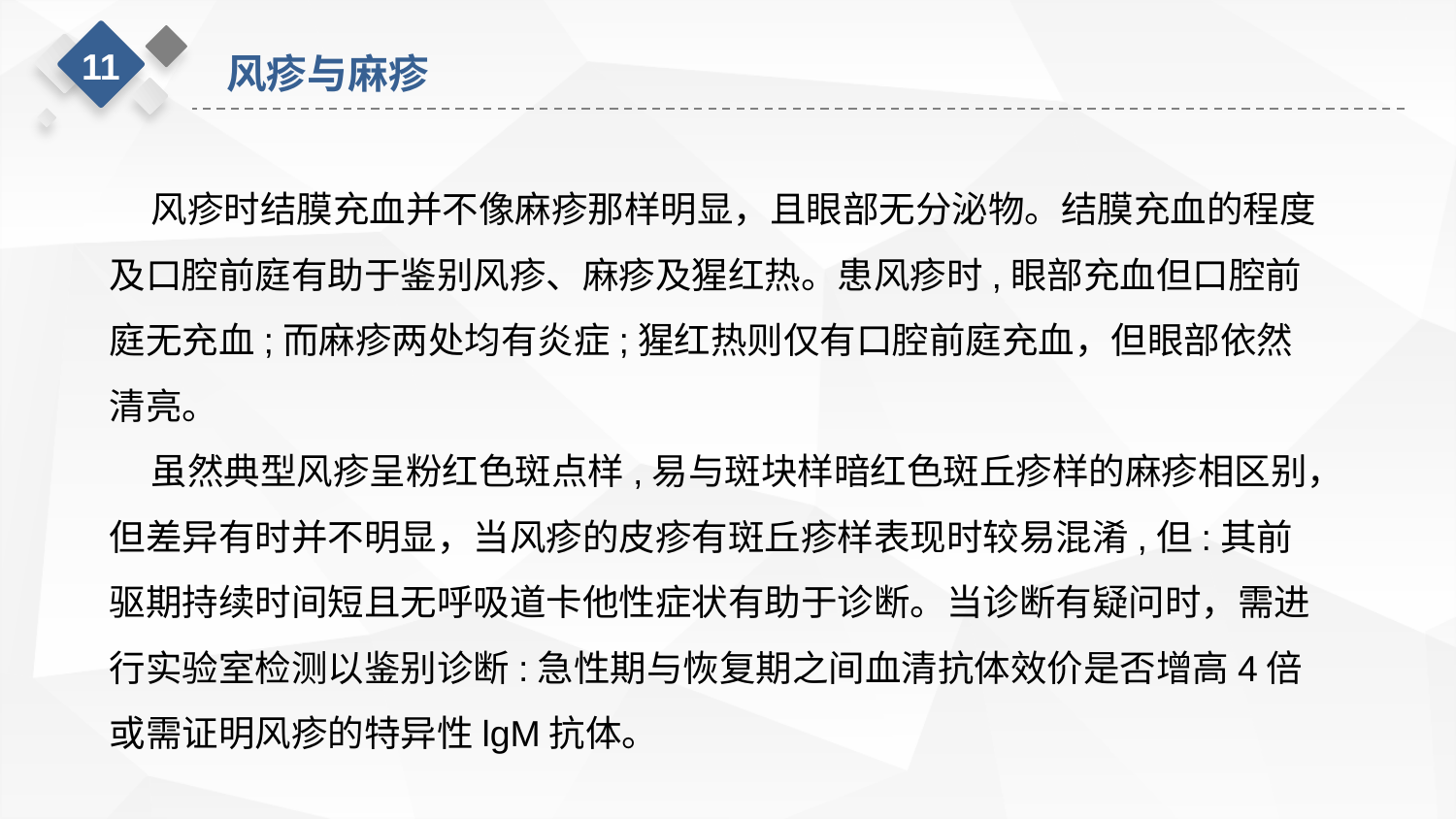

11

风疹与麻疹
    风疹时结膜充血并不像麻疹那样明显，且眼部无分泌物。结膜充血的程度及口腔前庭有助于鉴别风疹、麻疹及猩红热。患风疹时,眼部充血但口腔前庭无充血;而麻疹两处均有炎症;猩红热则仅有口腔前庭充血，但眼部依然清亮。
    虽然典型风疹呈粉红色斑点样,易与斑块样暗红色斑丘疹样的麻疹相区别，但差异有时并不明显，当风疹的皮疹有斑丘疹样表现时较易混淆,但:其前驱期持续时间短且无呼吸道卡他性症状有助于诊断。当诊断有疑问时，需进行实验室检测以鉴别诊断:急性期与恢复期之间血清抗体效价是否增高4倍或需证明风疹的特异性lgM抗体。